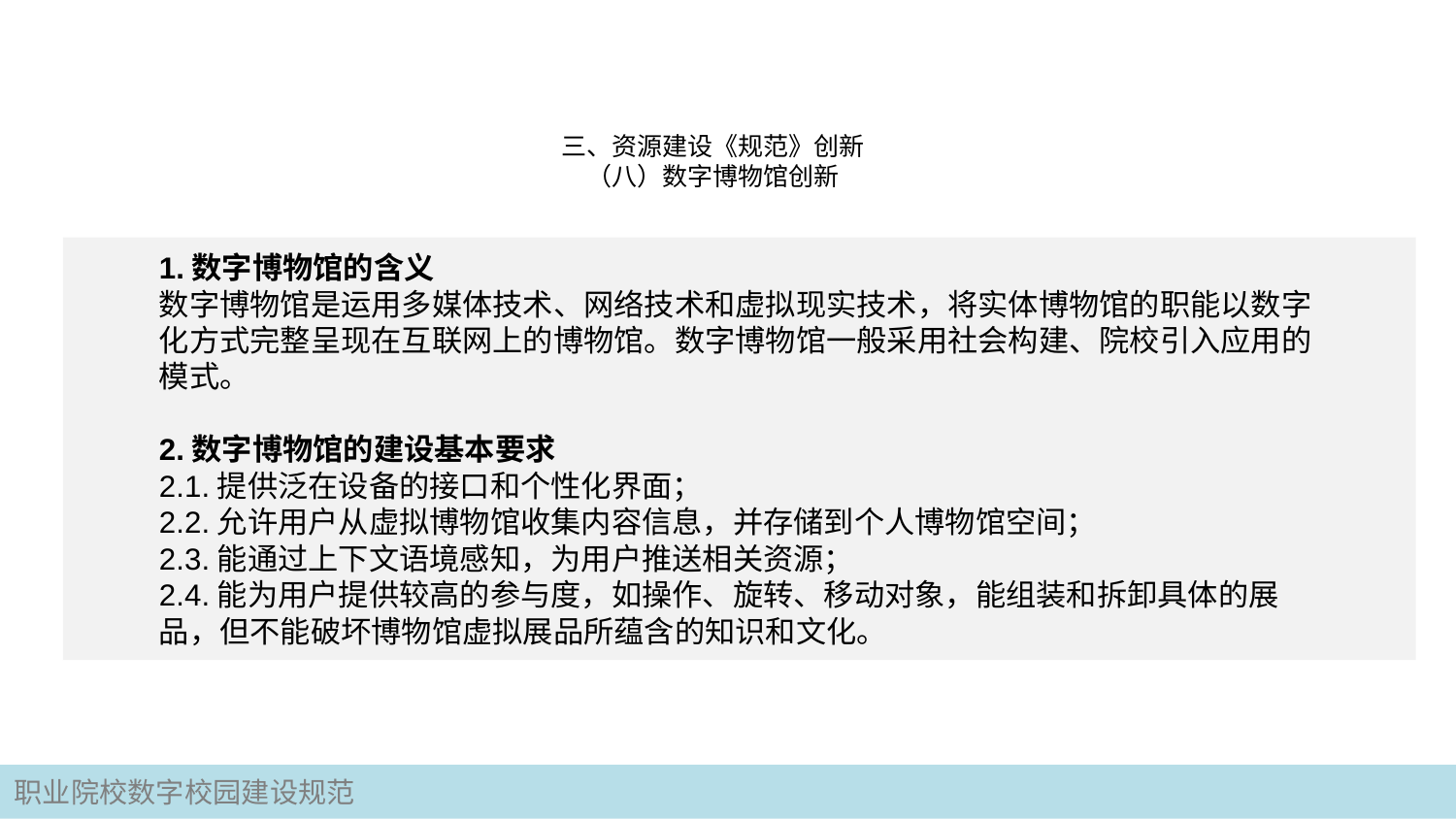

# 三、资源建设《规范》创新 （八）数字博物馆创新

1.数字博物馆的含义
数字博物馆是运用多媒体技术、网络技术和虚拟现实技术，将实体博物馆的职能以数字化方式完整呈现在互联网上的博物馆。数字博物馆一般采用社会构建、院校引入应用的模式。

2.数字博物馆的建设基本要求
2.1.提供泛在设备的接口和个性化界面；
2.2.允许用户从虚拟博物馆收集内容信息，并存储到个人博物馆空间；
2.3.能通过上下文语境感知，为用户推送相关资源；
2.4.能为用户提供较高的参与度，如操作、旋转、移动对象，能组装和拆卸具体的展品，但不能破坏博物馆虚拟展品所蕴含的知识和文化。
职业院校数字校园建设规范